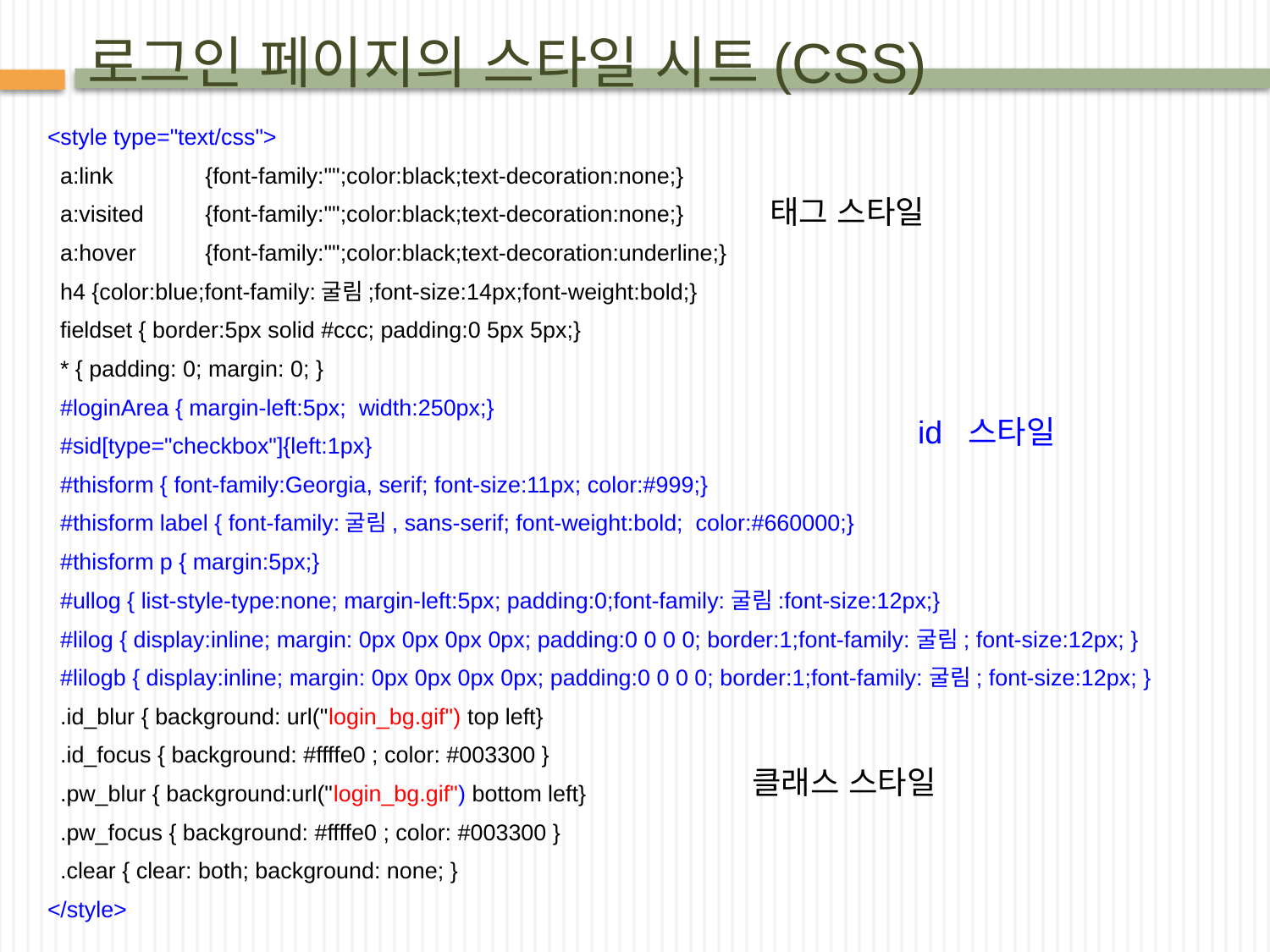

# 로그인 페이지의 스타일 시트(CSS)
<style type="text/css">
  a:link	{font-family:"";color:black;text-decoration:none;}
  a:visited	{font-family:"";color:black;text-decoration:none;}
  a:hover	{font-family:"";color:black;text-decoration:underline;}
  h4 {color:blue;font-family:굴림;font-size:14px;font-weight:bold;}
  fieldset { border:5px solid #ccc; padding:0 5px 5px;}
  * { padding: 0; margin: 0; }
  #loginArea { margin-left:5px;  width:250px;}
  #sid[type="checkbox"]{left:1px}
  #thisform { font-family:Georgia, serif; font-size:11px; color:#999;}
  #thisform label { font-family:굴림, sans-serif; font-weight:bold;  color:#660000;}
  #thisform p { margin:5px;}
  #ullog { list-style-type:none; margin-left:5px; padding:0;font-family:굴림:font-size:12px;}
  #lilog { display:inline; margin: 0px 0px 0px 0px; padding:0 0 0 0; border:1;font-family:굴림; font-size:12px; }
  #lilogb { display:inline; margin: 0px 0px 0px 0px; padding:0 0 0 0; border:1;font-family:굴림; font-size:12px; }
  .id_blur { background: url("login_bg.gif") top left}
  .id_focus { background: #ffffe0 ; color: #003300 }
  .pw_blur { background:url("login_bg.gif") bottom left}
  .pw_focus { background: #ffffe0 ; color: #003300 }
  .clear { clear: both; background: none; }
</style>
태그 스타일
id  스타일
클래스 스타일